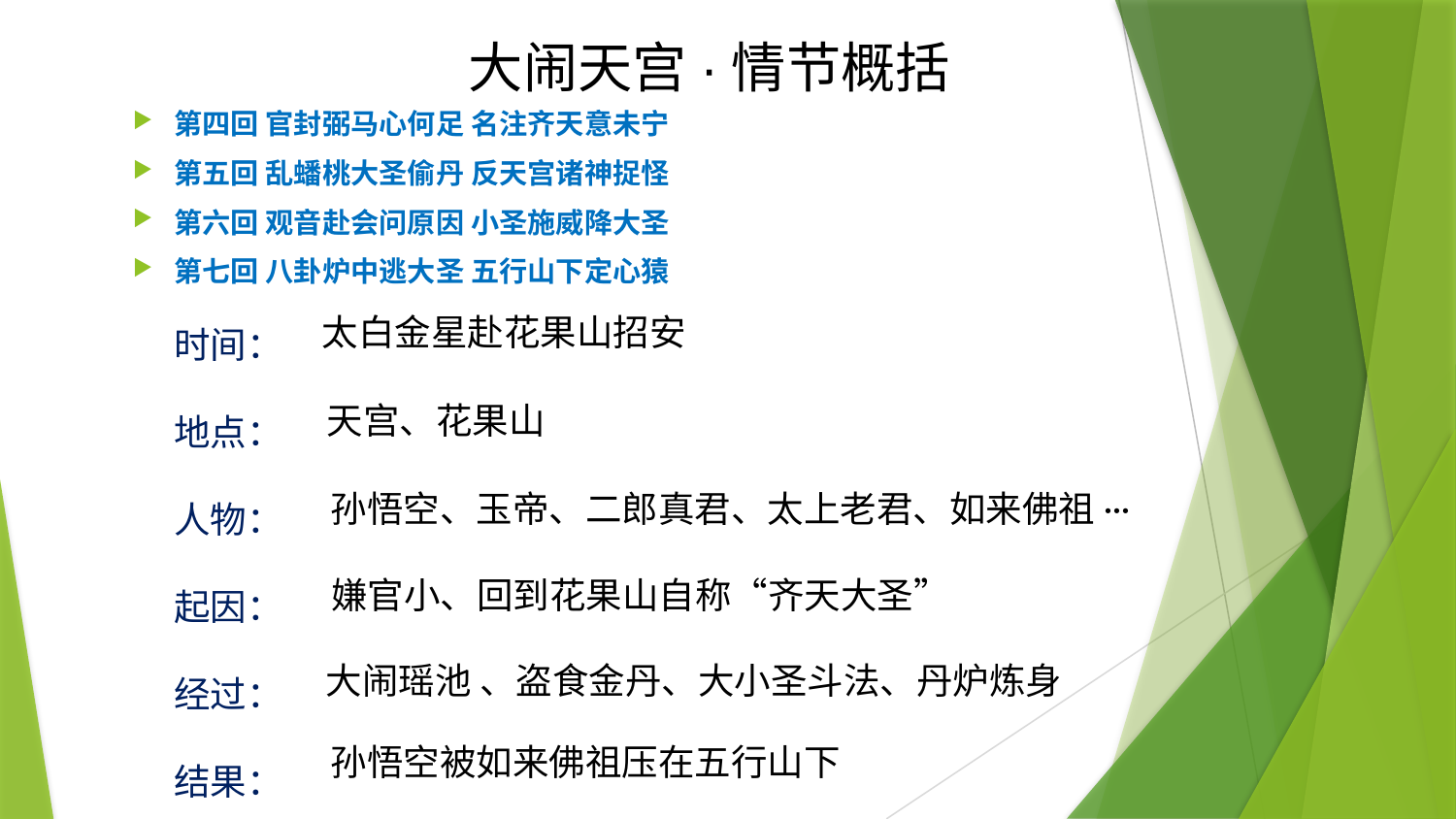

# 大闹天宫·情节概括
第四回 官封弼马心何足 名注齐天意未宁
第五回 乱蟠桃大圣偷丹 反天宫诸神捉怪
第六回 观音赴会问原因 小圣施威降大圣
第七回 八卦炉中逃大圣 五行山下定心猿
时间：
地点：
人物：
起因：
经过：
结果：

太白金星赴花果山招安
天宫、花果山
孙悟空、玉帝、二郎真君、太上老君、如来佛祖···
嫌官小、回到花果山自称“齐天大圣”
大闹瑶池 、盗食金丹、大小圣斗法、丹炉炼身
孙悟空被如来佛祖压在五行山下